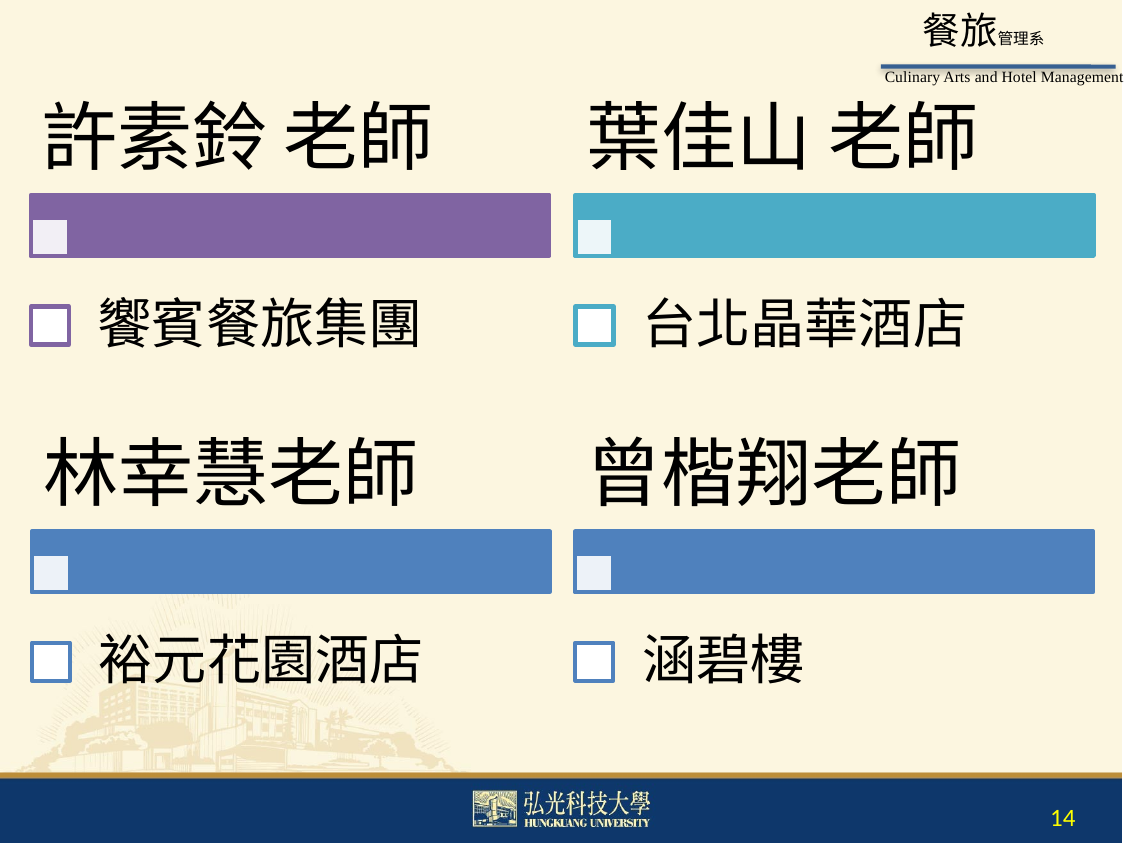

許素鈴 老師
饗賓餐旅集團
葉佳山 老師
台北晶華酒店
林幸慧老師
裕元花園酒店
曾楷翔老師
涵碧樓
14